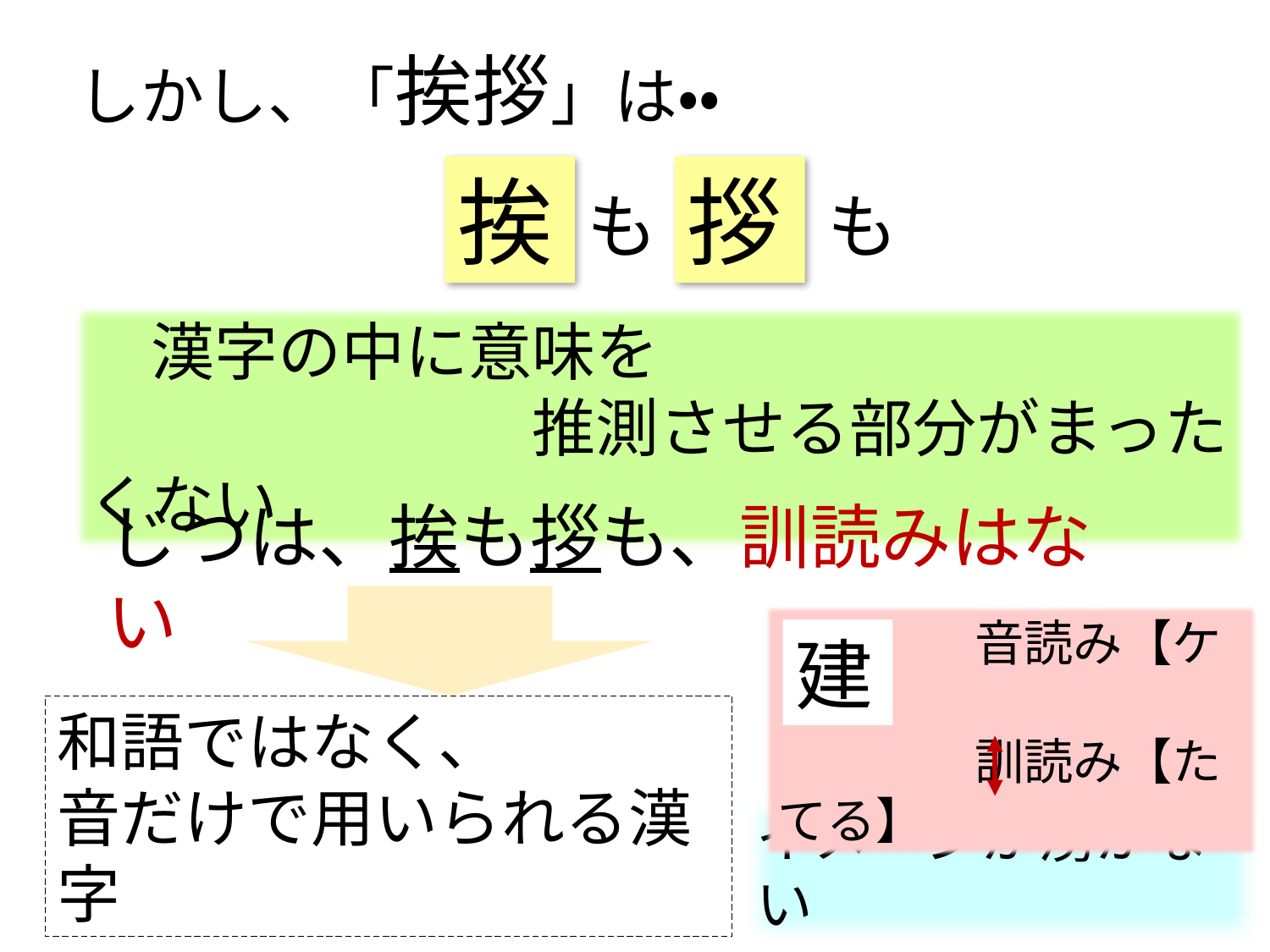

しかし、「挨拶」は・・
挨
拶
も
も
　漢字の中に意味を
　　　　　　　推測させる部分がまったくない
じつは、挨も拶も、訓読みはない

　　　　音読み【ケン】
　　　　訓読み【たてる】
建
和語ではなく、
音だけで用いられる漢字
イメージが湧かない